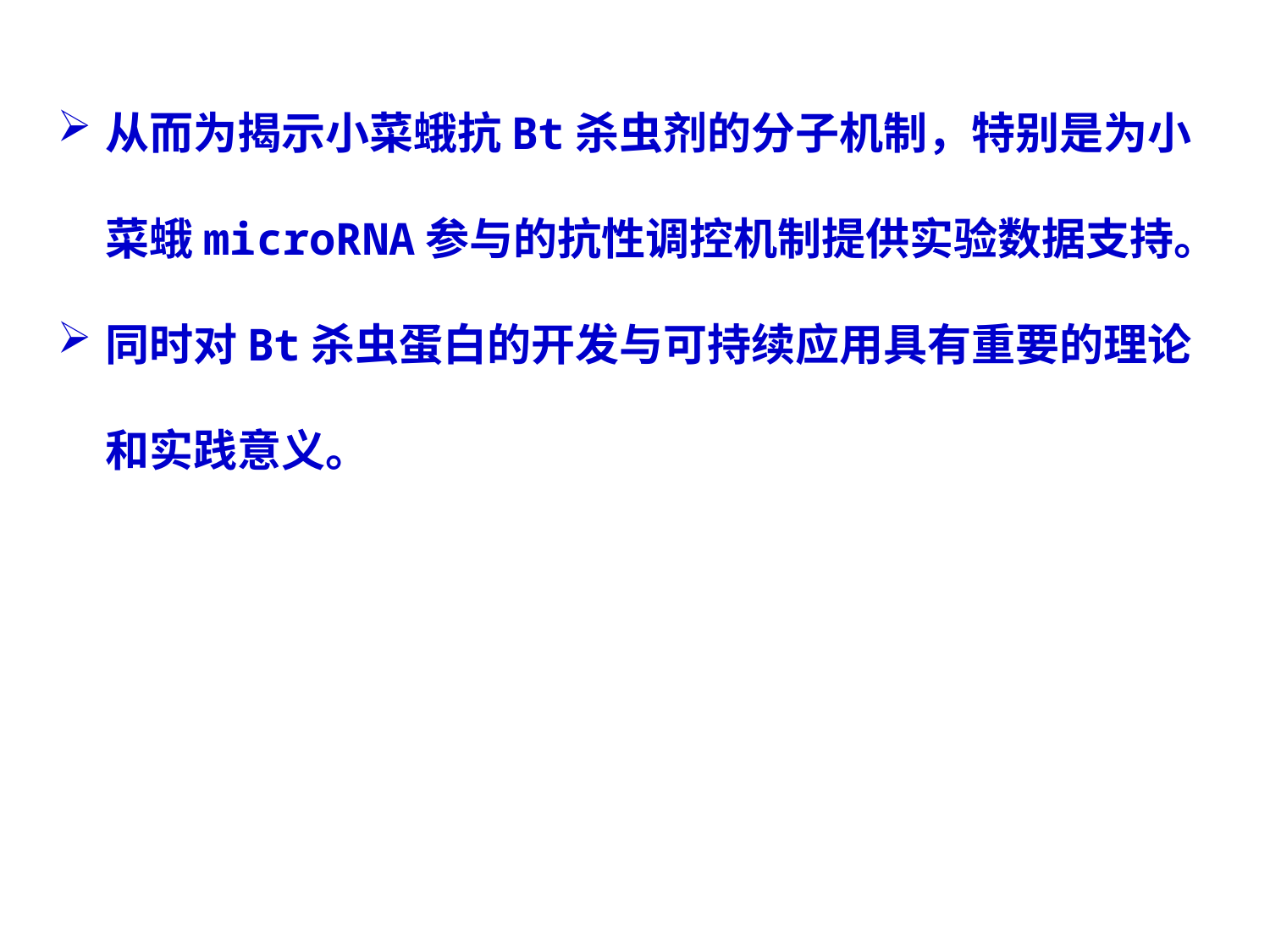

从而为揭示小菜蛾抗Bt杀虫剂的分子机制，特别是为小菜蛾microRNA参与的抗性调控机制提供实验数据支持。
同时对Bt杀虫蛋白的开发与可持续应用具有重要的理论和实践意义。